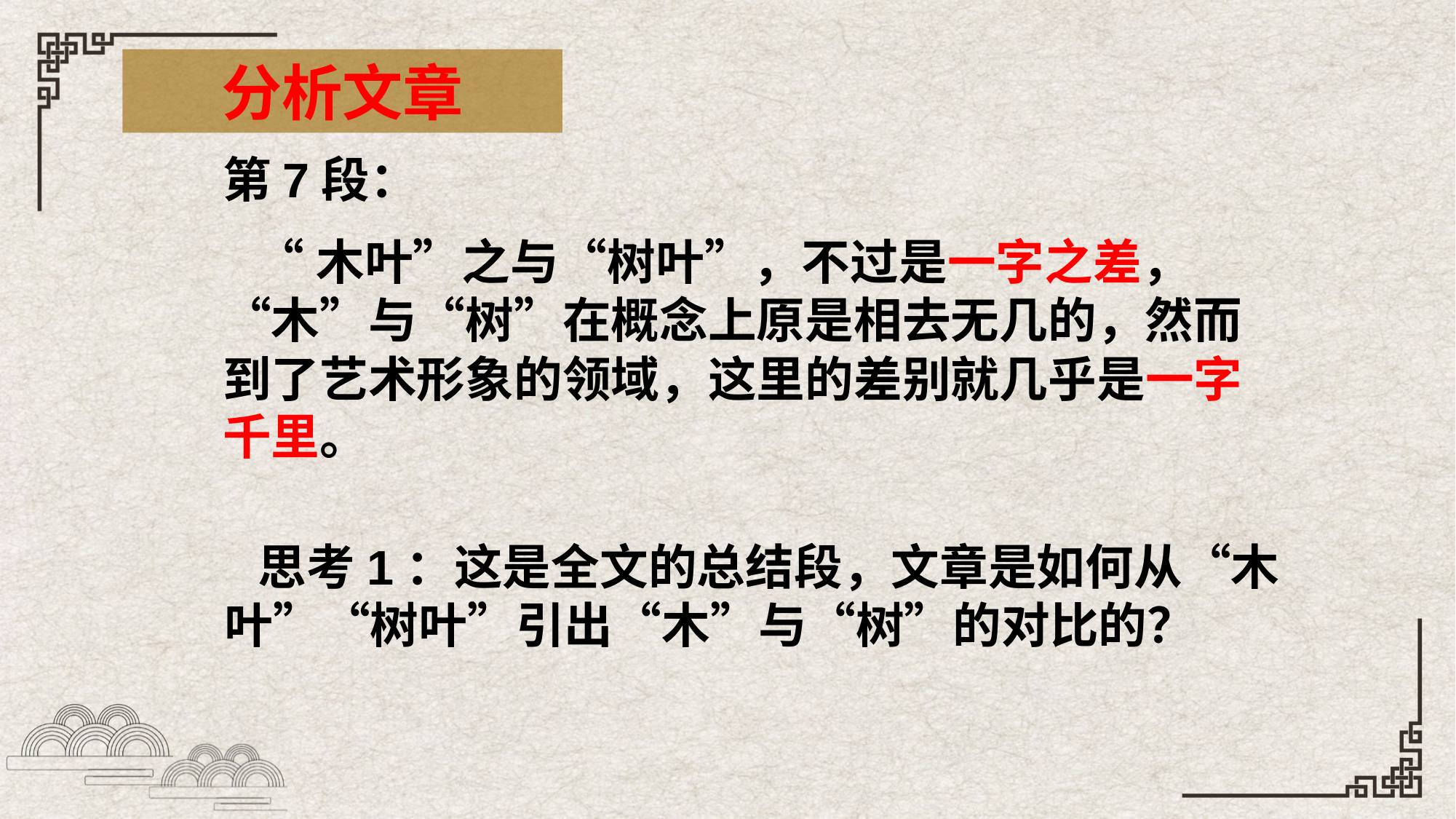

分析文章
第7段：
   “木叶”之与“树叶”，不过是一字之差，“木”与“树”在概念上原是相去无几的，然而到了艺术形象的领域，这里的差别就几乎是一字千里。
  思考1：这是全文的总结段，文章是如何从“木叶”“树叶”引出“木”与“树”的对比的？